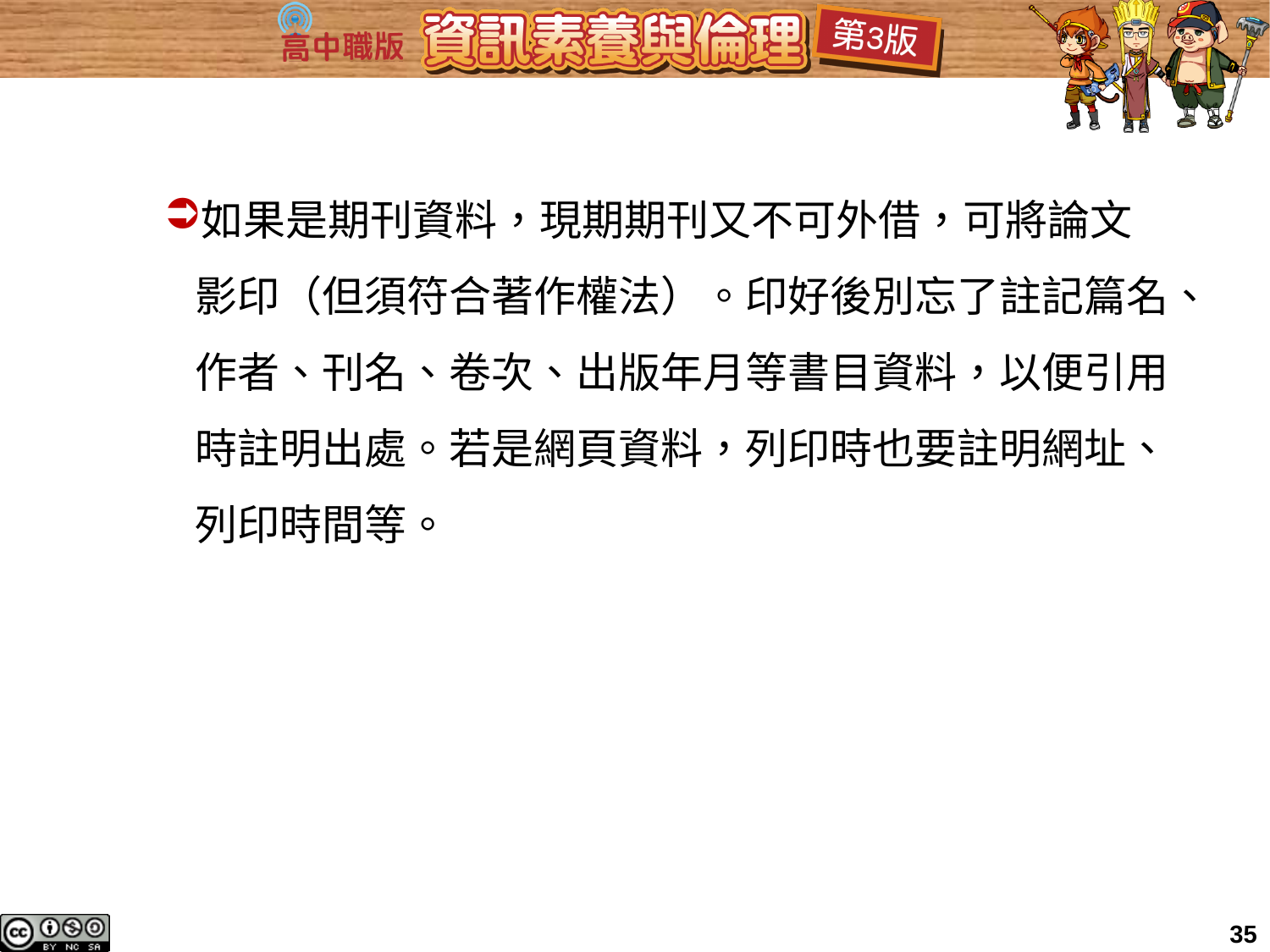

如果是期刊資料，現期期刊又不可外借，可將論文影印（但須符合著作權法）。印好後別忘了註記篇名、作者、刊名、卷次、出版年月等書目資料，以便引用時註明出處。若是網頁資料，列印時也要註明網址、列印時間等。

35